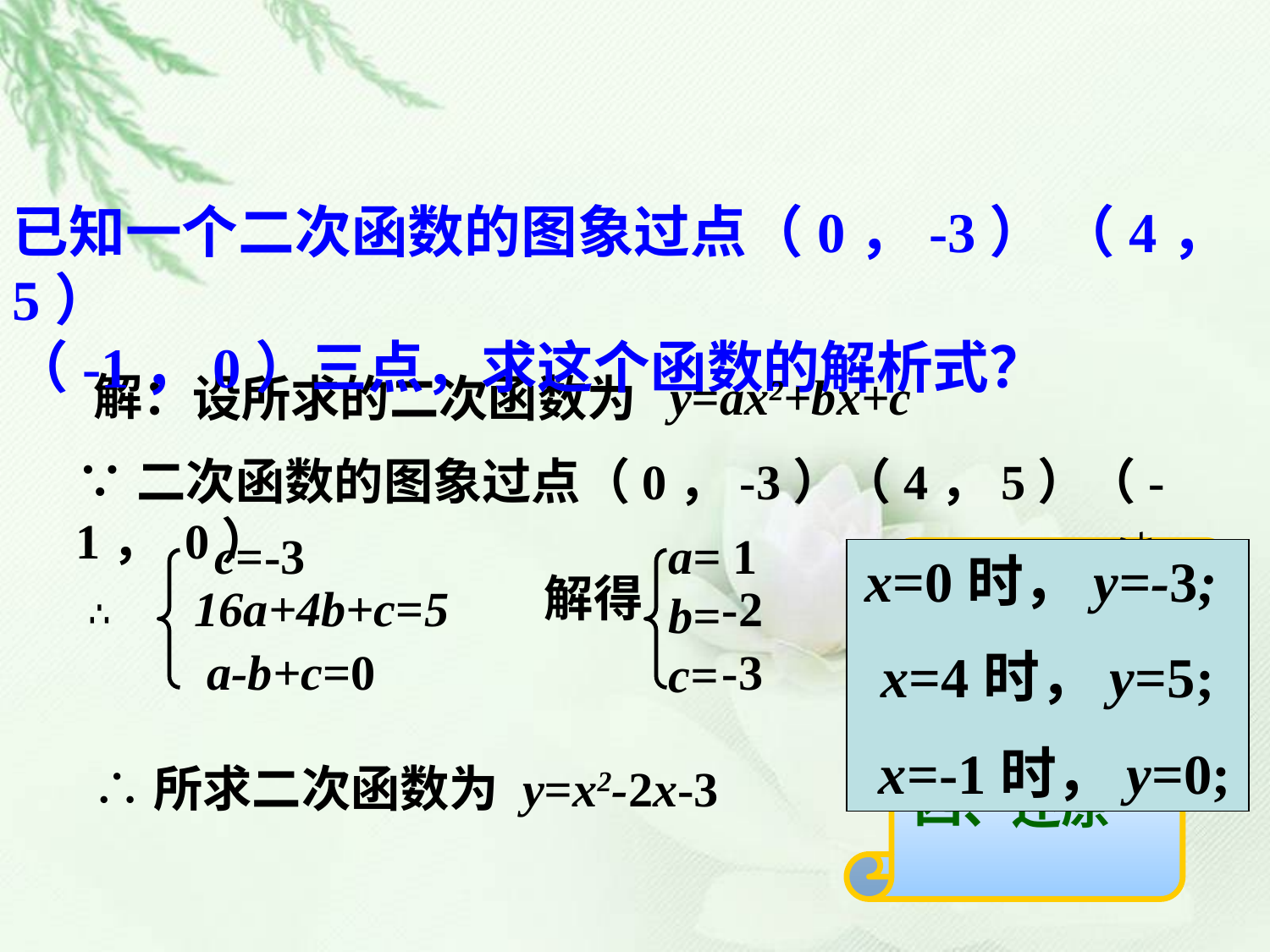

已知一个二次函数的图象过点（0，-3） （4，5）
（-1，0）三点，求这个函数的解析式？
解：
y=ax2+bx+c
设所求的二次函数为
∵二次函数的图象过点（0，-3）（4，5）（-1， 0）
c=-3
a=
b=
c=
1
待定系数法

一、设
二、代
三、解
四、还原
x=0时，y=-3;
x=4时，y=5;
 x=-1时，y=0;

解得
∴
16a+4b+c=5
-2
a-b+c=0
-3
∴所求二次函数为
y=x2-2x-3